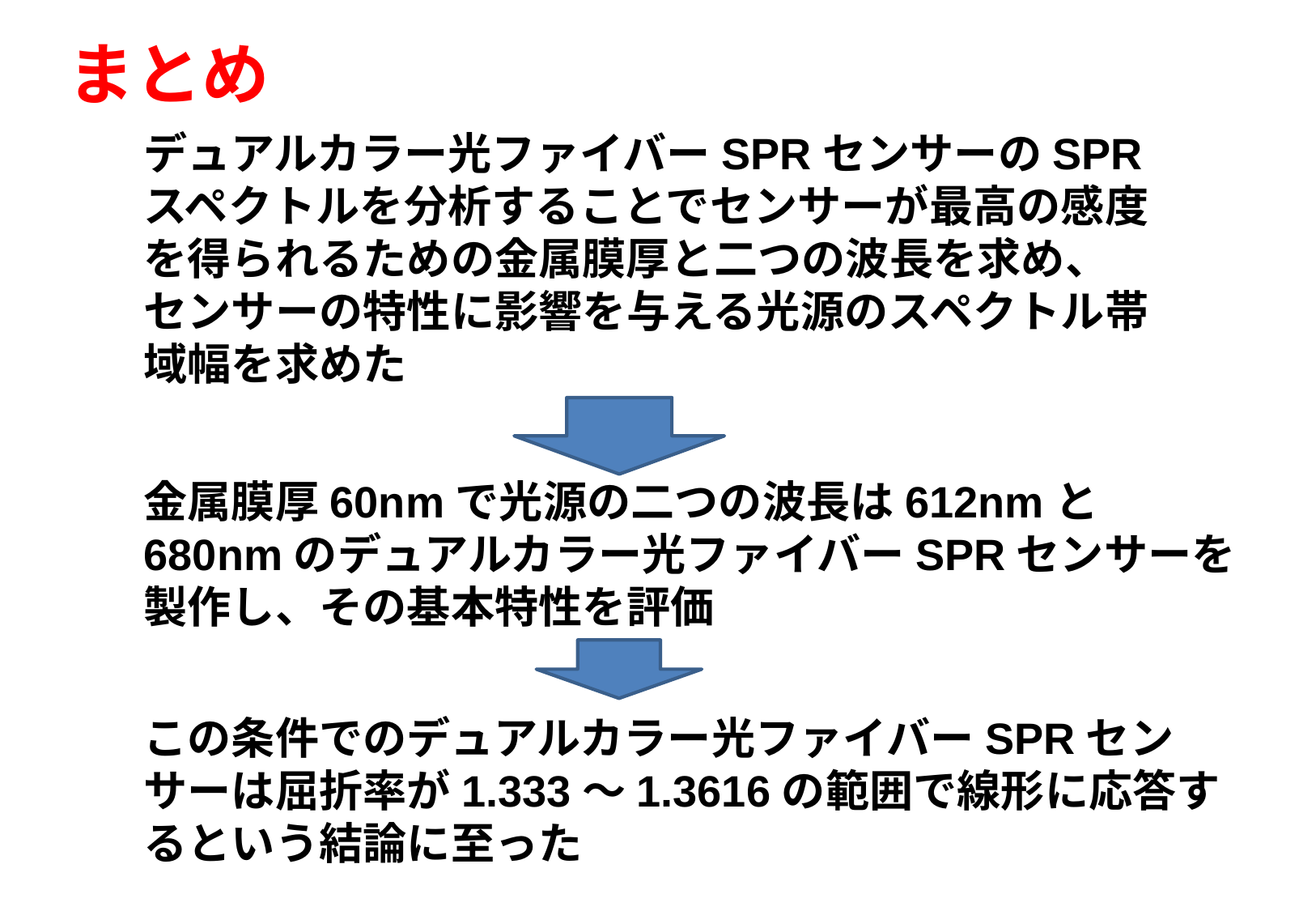

まとめ
デュアルカラー光ファイバーSPRセンサーのSPRスペクトルを分析することでセンサーが最高の感度を得られるための金属膜厚と二つの波長を求め、センサーの特性に影響を与える光源のスペクトル帯域幅を求めた

金属膜厚60nmで光源の二つの波長は612nmと680nmのデュアルカラー光ファイバーSPRセンサーを製作し、その基本特性を評価

この条件でのデュアルカラー光ファイバーSPRセンサーは屈折率が1.333～1.3616の範囲で線形に応答するという結論に至った